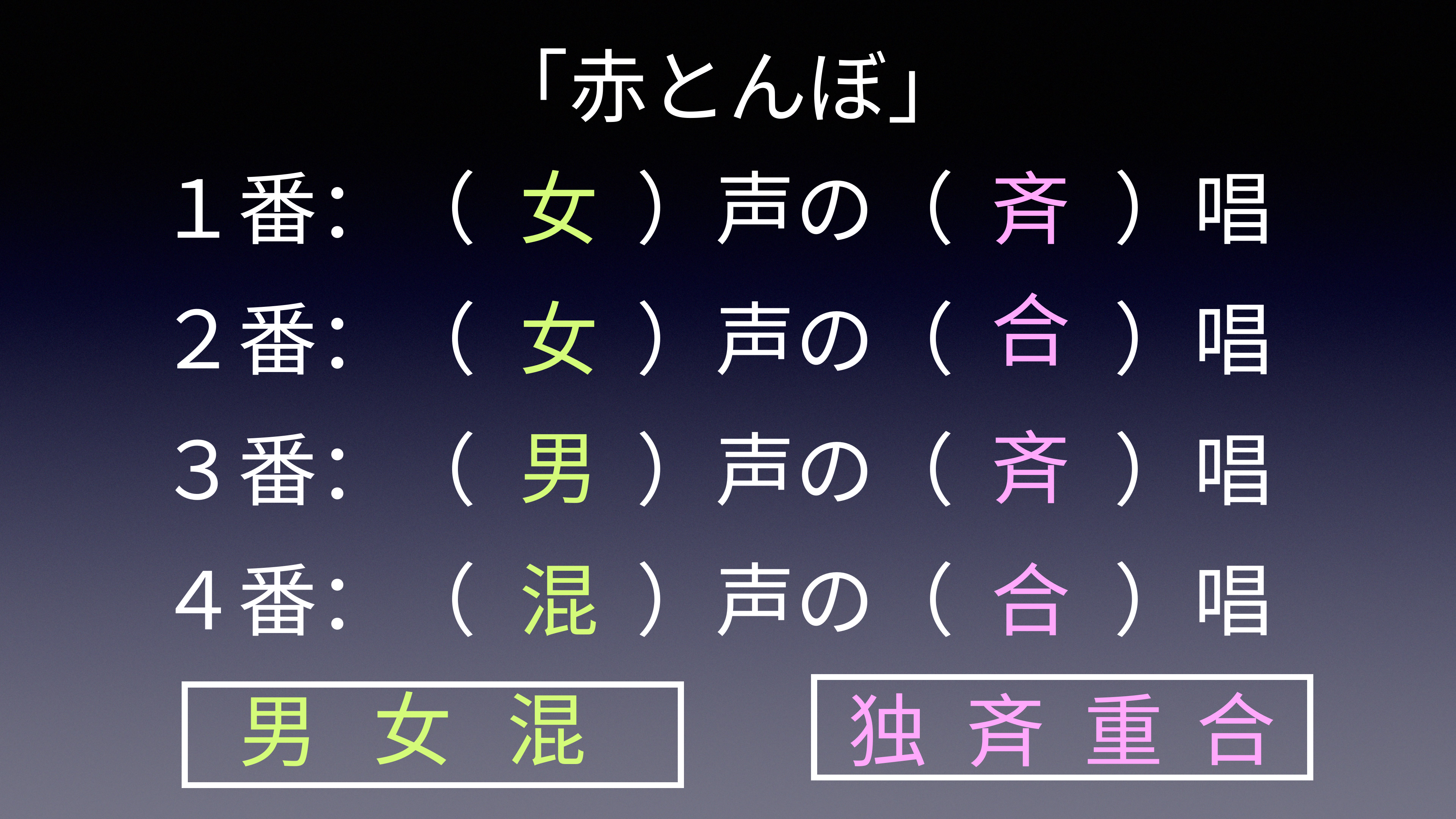

「赤とんぼ」
１番：（　　）声の（　　）唱
女
斉
合
２番：（　　）声の（　　）唱
女
男
斉
３番：（　　）声の（　　）唱
４番：（　　）声の（　　）唱
混
合

合
独
斉
重
女
混

男